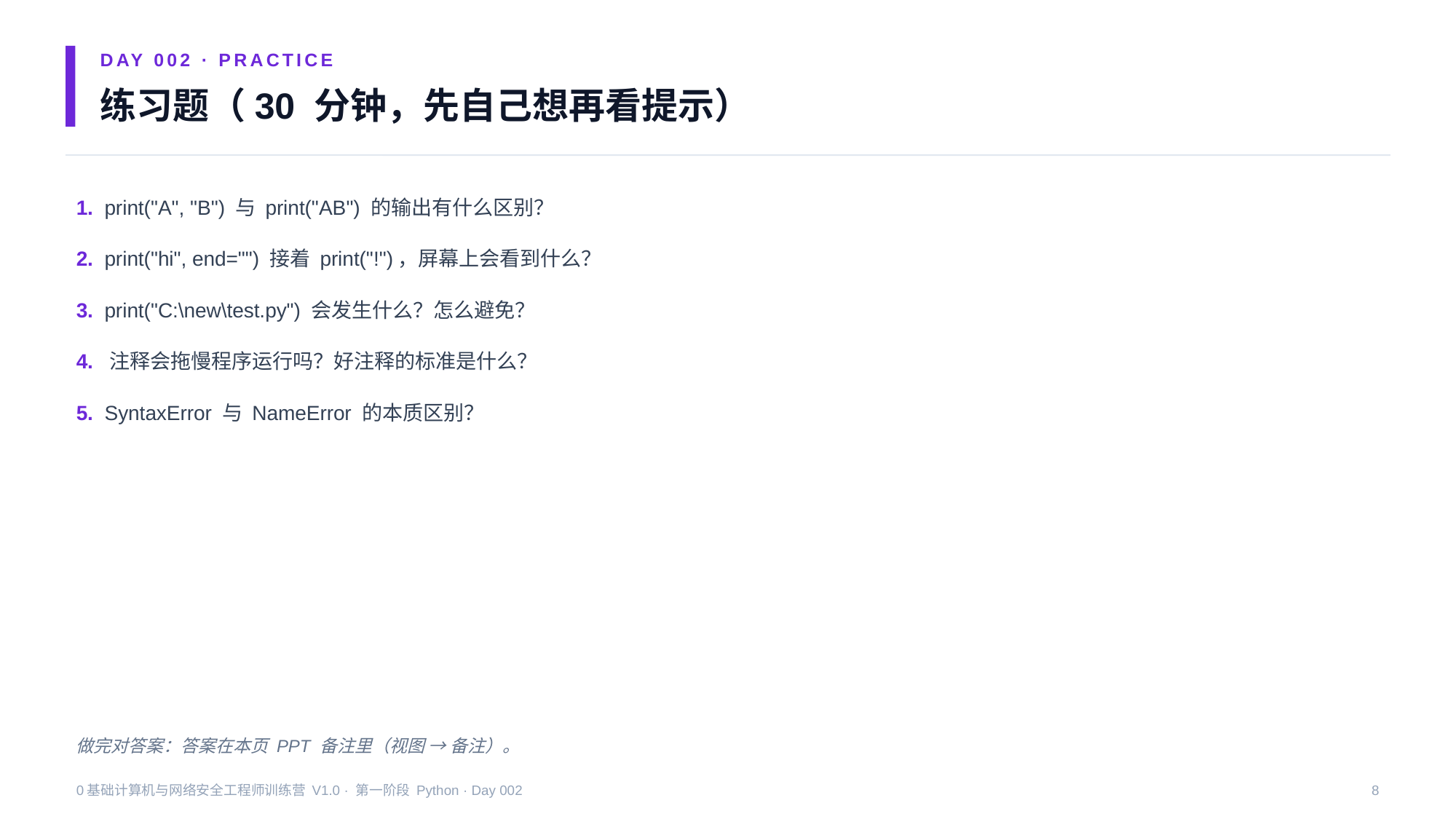

DAY 002 · PRACTICE

练习题（30 分钟，先自己想再看提示）

1.  print("A", "B") 与 print("AB") 的输出有什么区别？

2.  print("hi", end="") 接着 print("!")，屏幕上会看到什么？

3.  print("C:\new\test.py") 会发生什么？怎么避免？

4.  注释会拖慢程序运行吗？好注释的标准是什么？

5.  SyntaxError 与 NameError 的本质区别？

做完对答案：答案在本页 PPT 备注里（视图 → 备注）。
0基础计算机与网络安全工程师训练营 V1.0 · 第一阶段 Python · Day 002
8